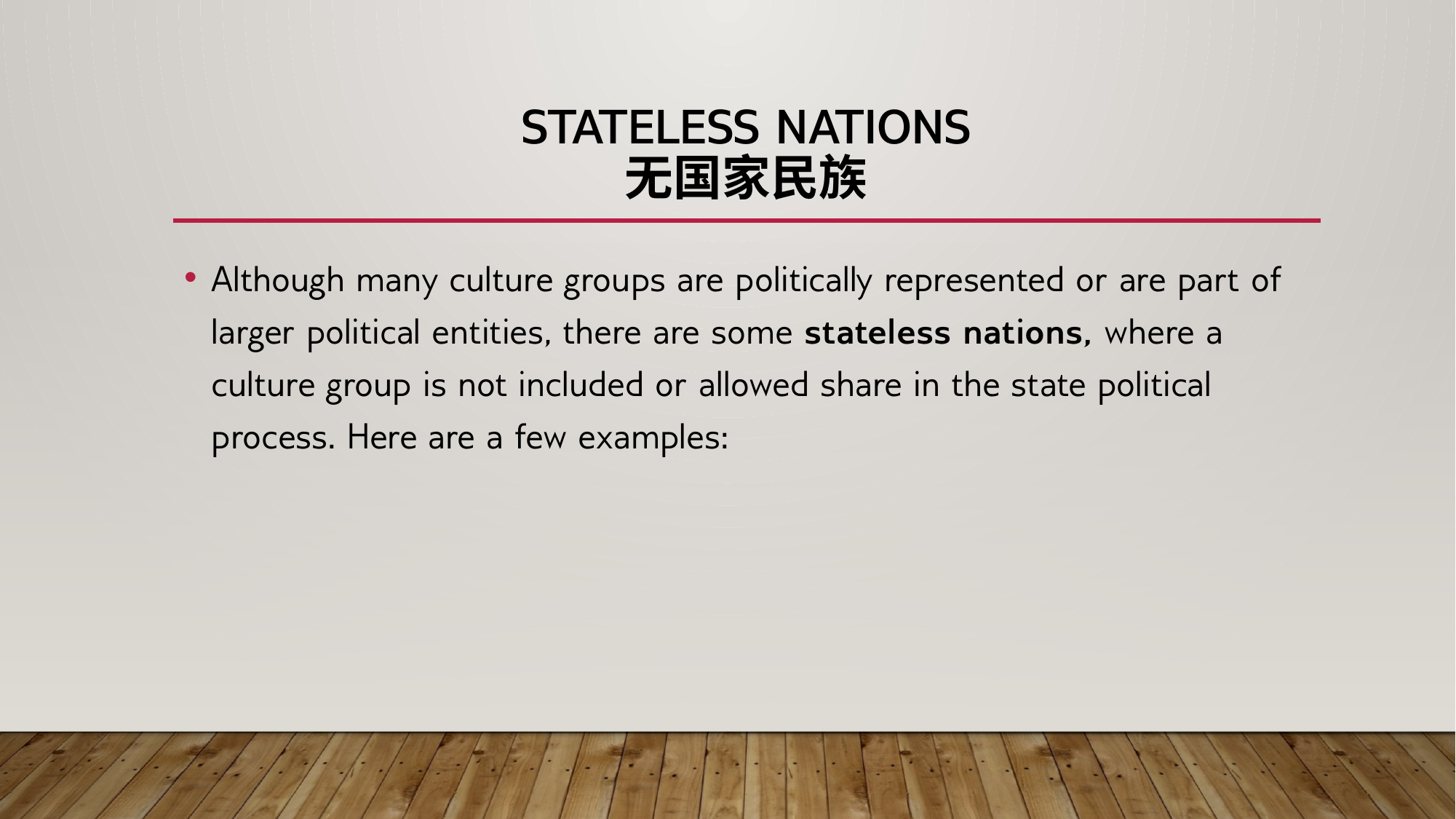

# STATELESS NATIONS 无国家民族
Although many culture groups are politically represented or are part of larger political entities, there are some stateless nations, where a culture group is not included or allowed share in the state political process. Here are a few examples: